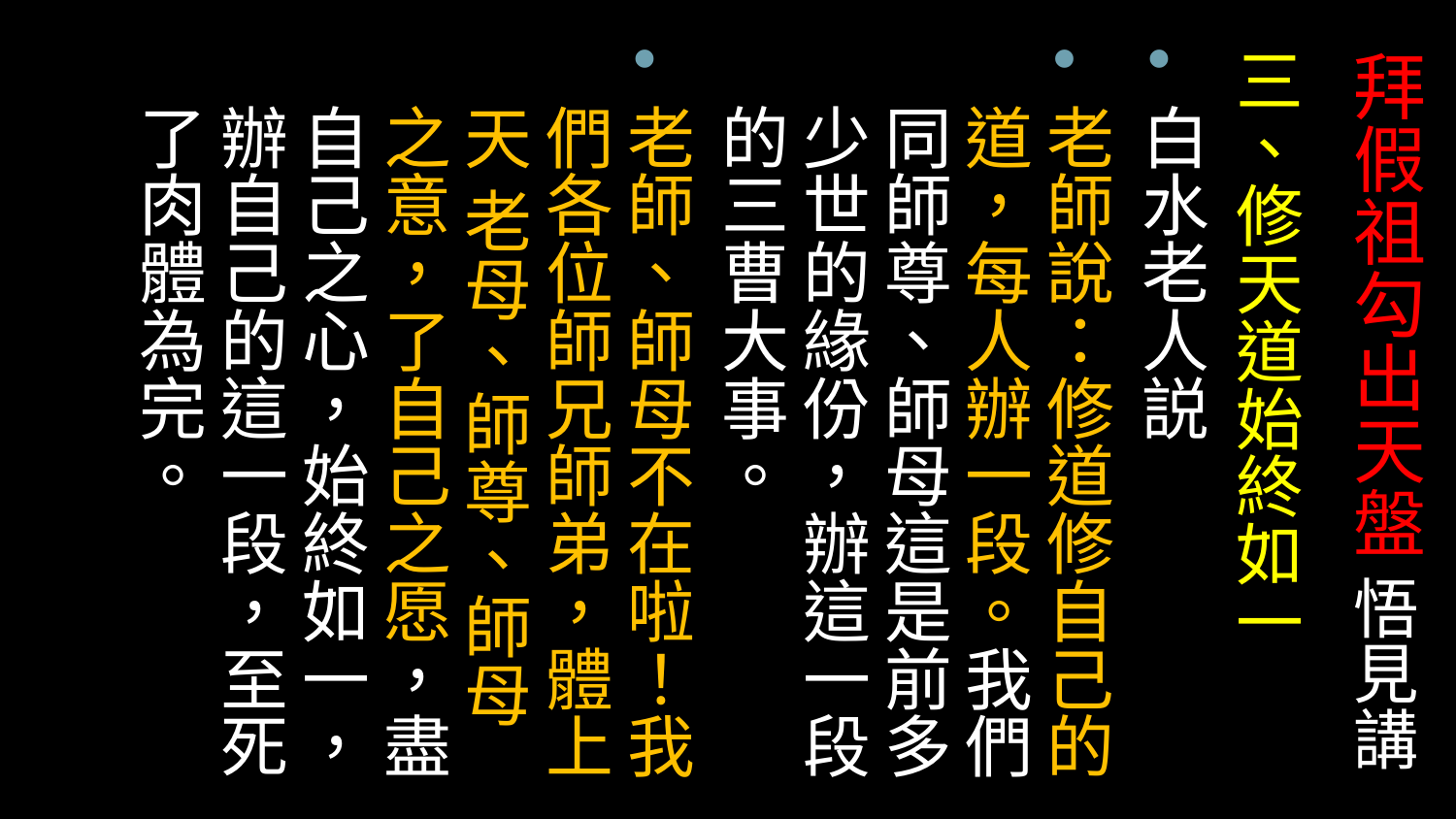

三、修天道始終如一
白水老人説
老師說：修道修自己的道，每人辦一段。我們同師尊、師母這是前多少世的緣份，辦這一段的三曹大事。
老師、師母不在啦！我們各位師兄師弟，體上天 老母、師尊、師母之意，了自己之愿，盡自己之心，始終如一，辦自己的這一段，至死了肉體為完。

# 拜假祖勾出天盤 悟見講